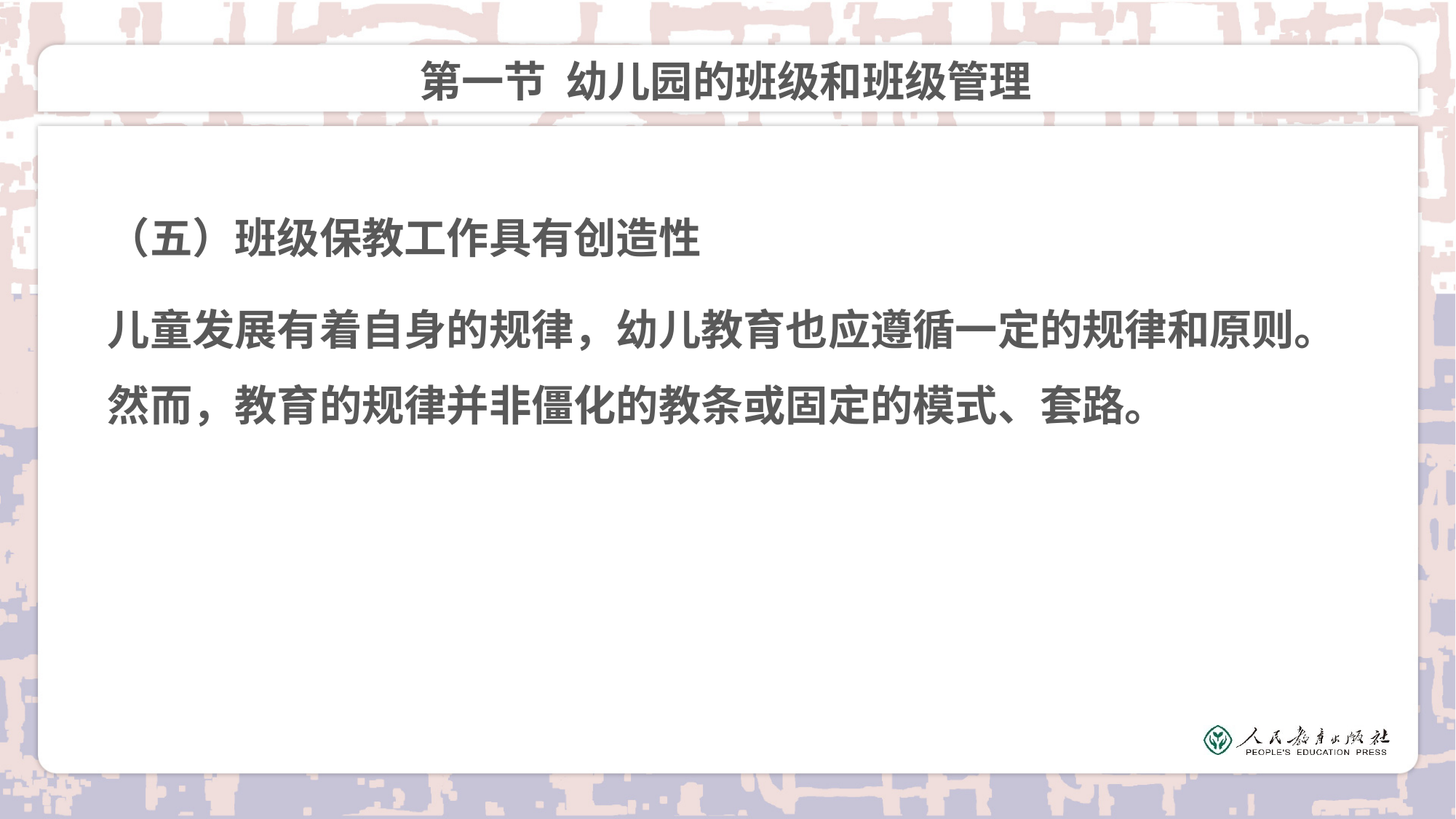

# 第一节  幼儿园的班级和班级管理
（五）班级保教工作具有创造性
儿童发展有着自身的规律，幼儿教育也应遵循一定的规律和原则。然而，教育的规律并非僵化的教条或固定的模式、套路。